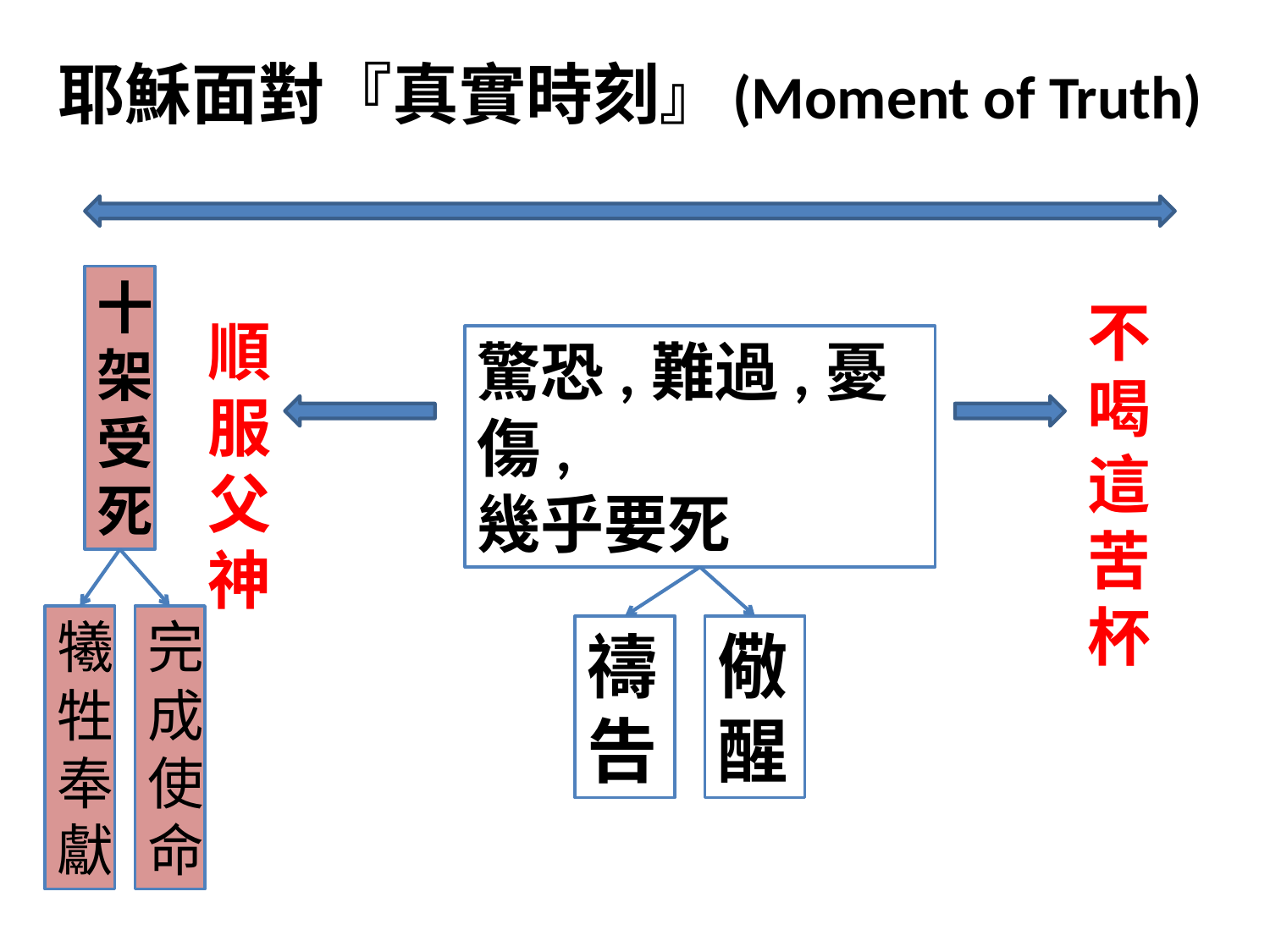

# 耶穌面對『真實時刻』(Moment of Truth)

十架受死
不喝這苦杯
順服父神
驚恐,難過,憂傷,
幾乎要死

犧牲奉獻
完成使命
禱告
儆醒